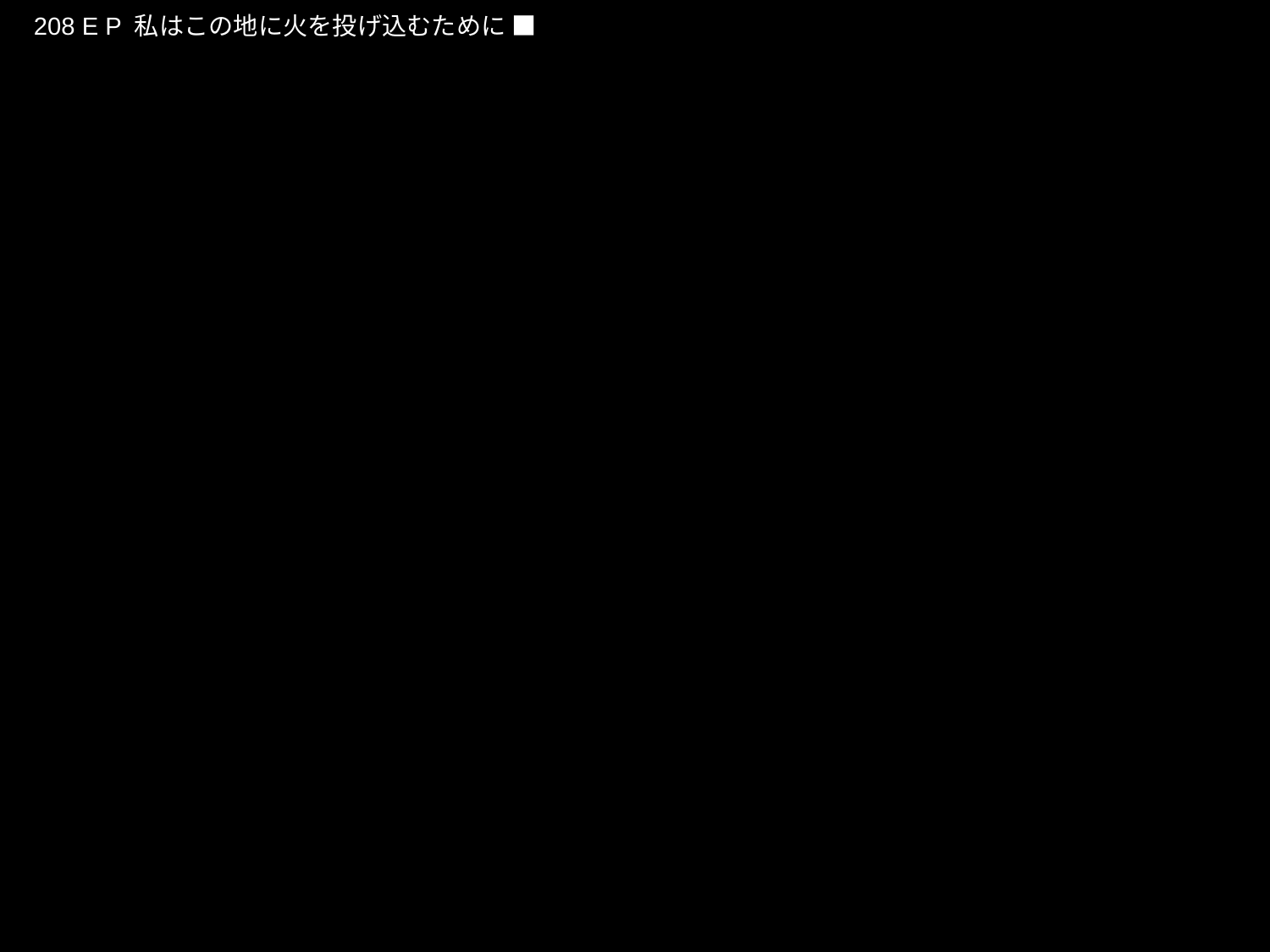

わたしはこのちにひをなげこむためにきた
★P
208 E P 私はこの地に火を投げ込むために ■

★３